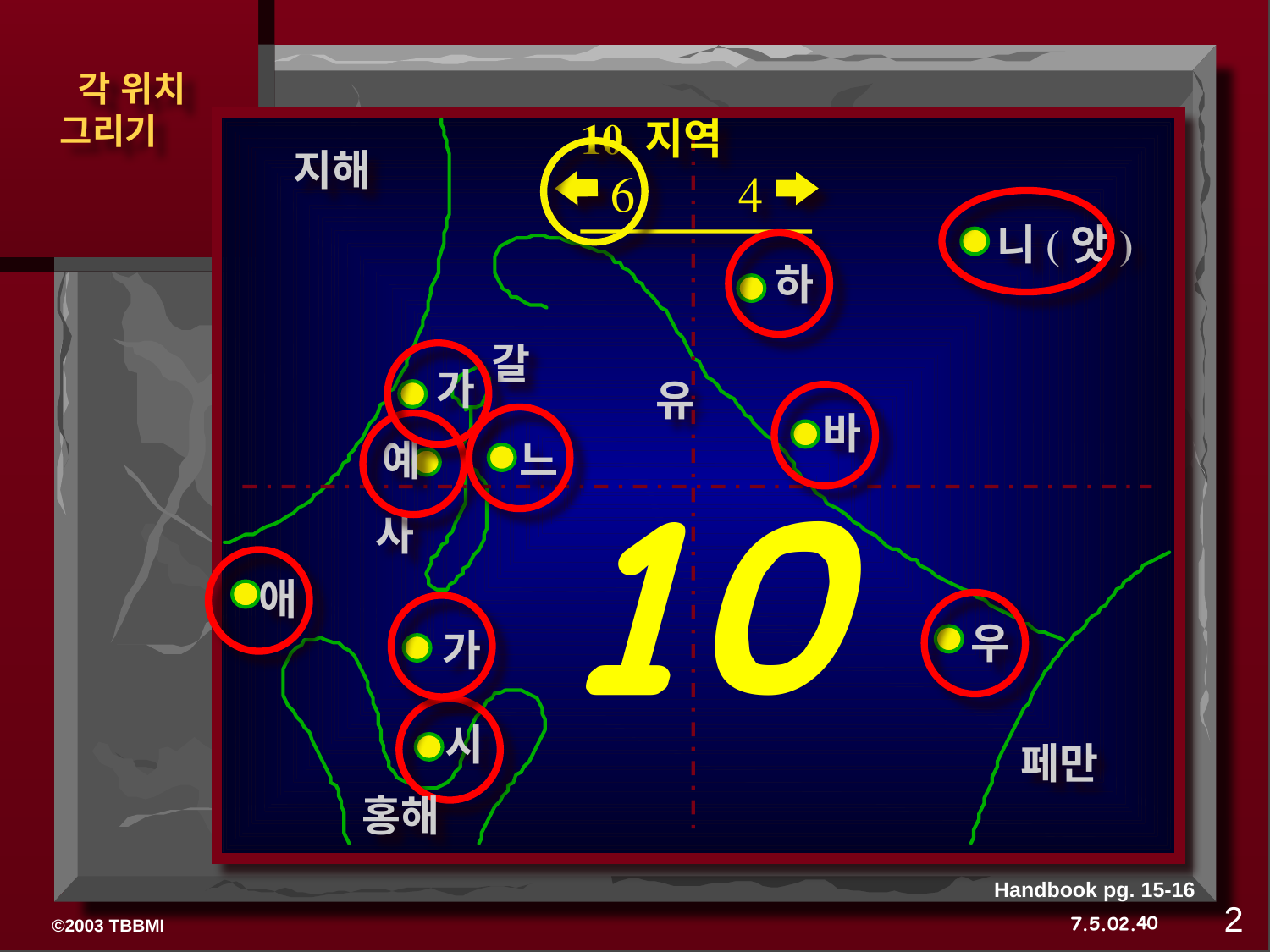

10 지역

지해

6
4

니(앗)

하

갈

가

유

바

예
느

10    주요지역

사

애

우
가

시
페만

홍해

Handbook pg. 15-16
2
40